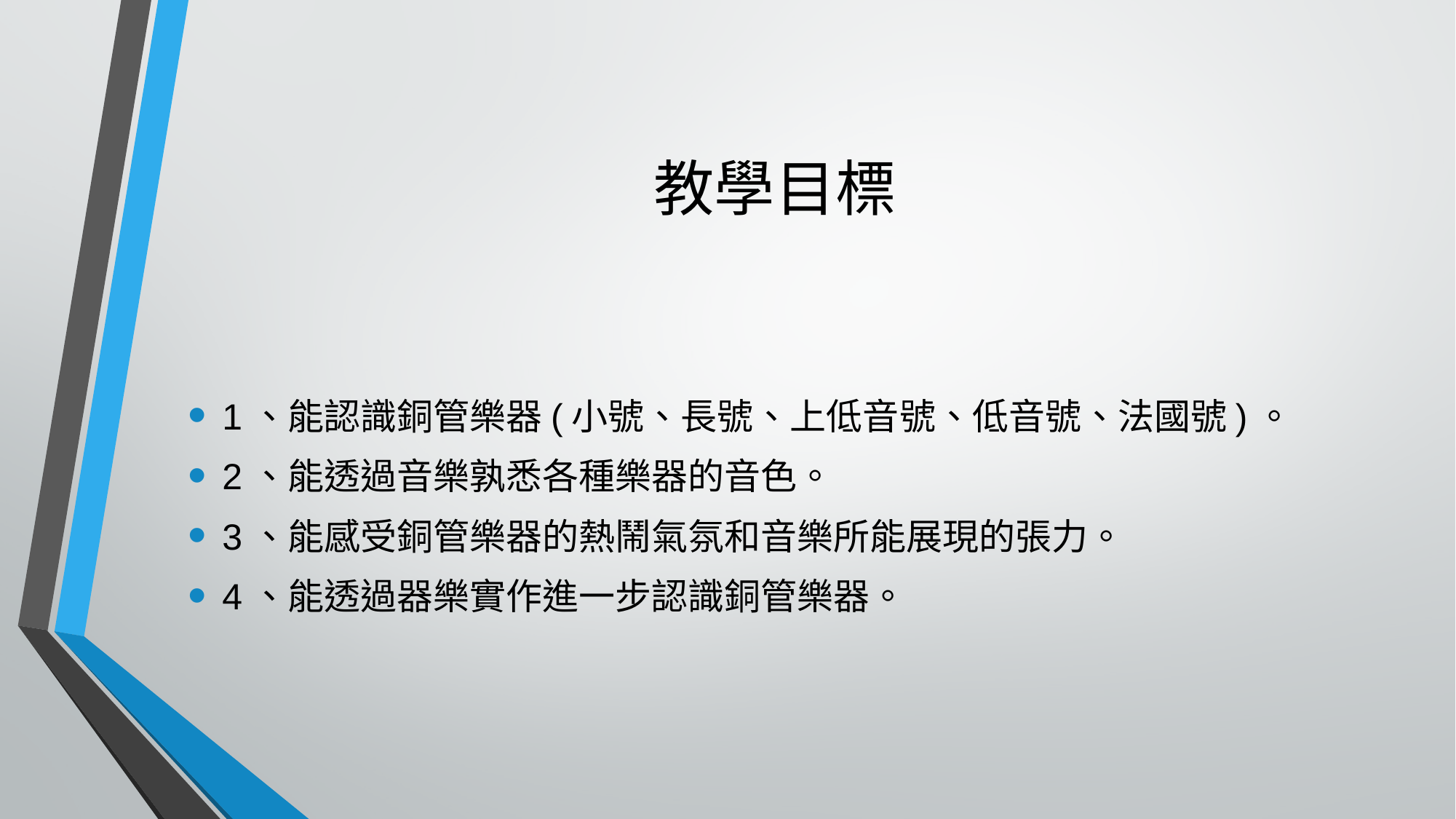

# 教學目標
1、能認識銅管樂器(小號、長號、上低音號、低音號、法國號)。
2、能透過音樂孰悉各種樂器的音色。
3、能感受銅管樂器的熱鬧氣氛和音樂所能展現的張力。
4、能透過器樂實作進一步認識銅管樂器。